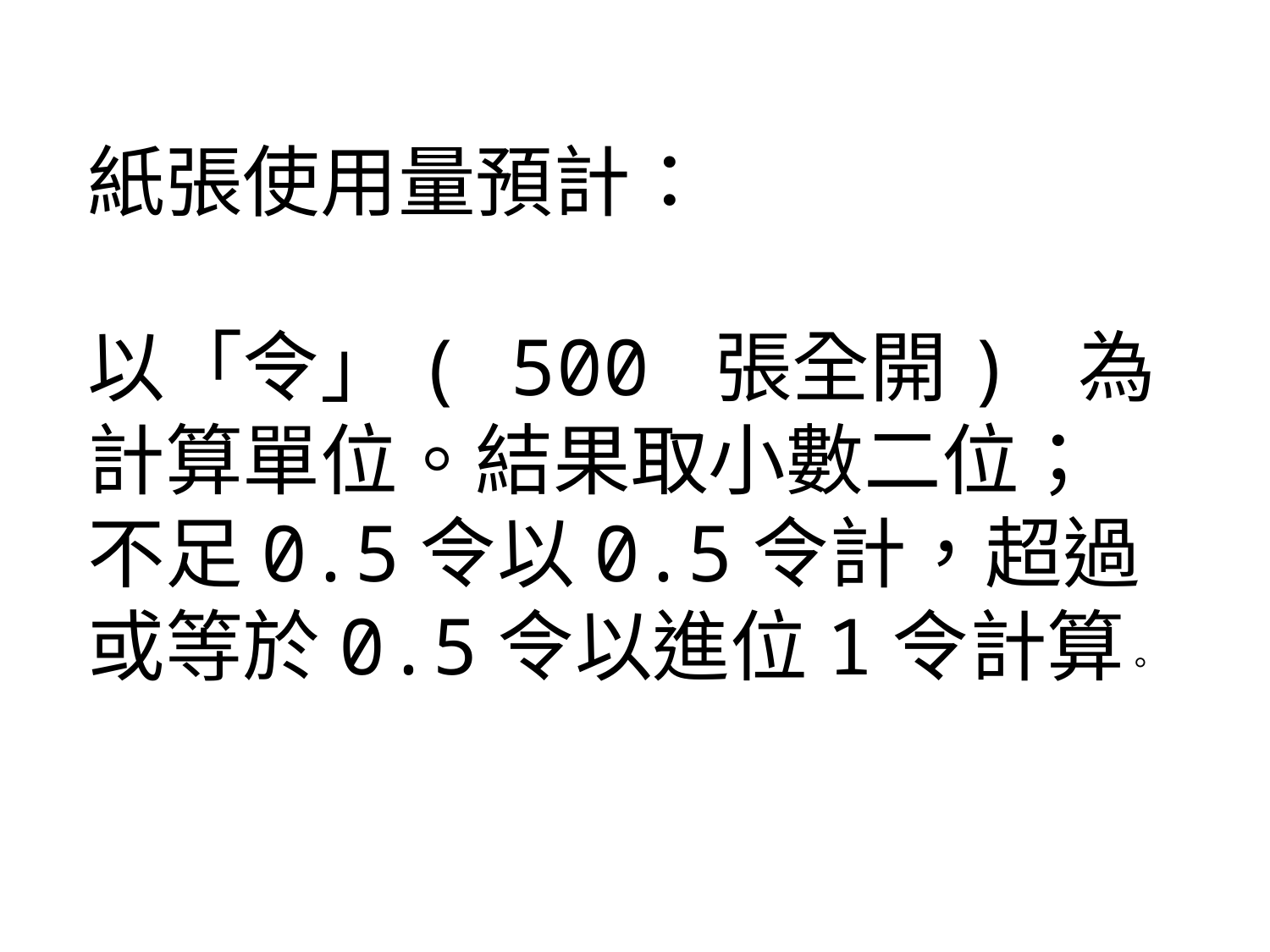

紙張使用量預計：

以「令」( 500 張全開) 為計算單位。結果取小數二位；
不足0.5令以0.5令計，超過或等於0.5令以進位1令計算。